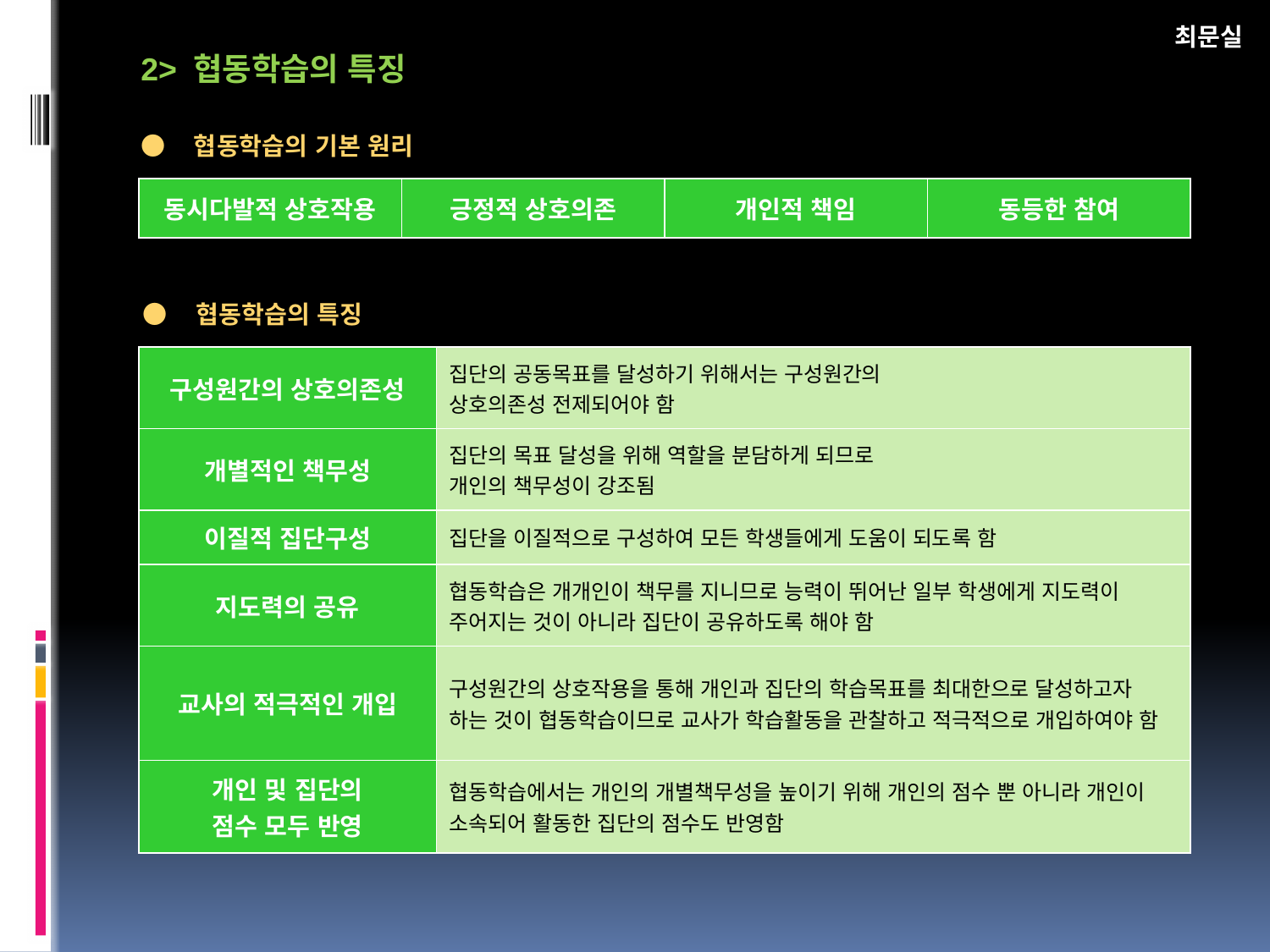

최문실
2> 협동학습의 특징

●   협동학습의 기본 원리
| 동시다발적 상호작용 | 긍정적 상호의존 | 개인적 책임 | 동등한 참여 |
| --- | --- | --- | --- |
●   협동학습의 특징
| 구성원간의 상호의존성 | 집단의 공동목표를 달성하기 위해서는 구성원간의 상호의존성 전제되어야 함 |
| --- | --- |
| 개별적인 책무성 | 집단의 목표 달성을 위해 역할을 분담하게 되므로 개인의 책무성이 강조됨 |
| 이질적 집단구성 | 집단을 이질적으로 구성하여 모든 학생들에게 도움이 되도록 함 |
| 지도력의 공유 | 협동학습은 개개인이 책무를 지니므로 능력이 뛰어난 일부 학생에게 지도력이 주어지는 것이 아니라 집단이 공유하도록 해야 함 |
| 교사의 적극적인 개입 | 구성원간의 상호작용을 통해 개인과 집단의 학습목표를 최대한으로 달성하고자 하는 것이 협동학습이므로 교사가 학습활동을 관찰하고 적극적으로 개입하여야 함 |
| 개인 및 집단의 점수 모두 반영 | 협동학습에서는 개인의 개별책무성을 높이기 위해 개인의 점수 뿐 아니라 개인이 소속되어 활동한 집단의 점수도 반영함 |